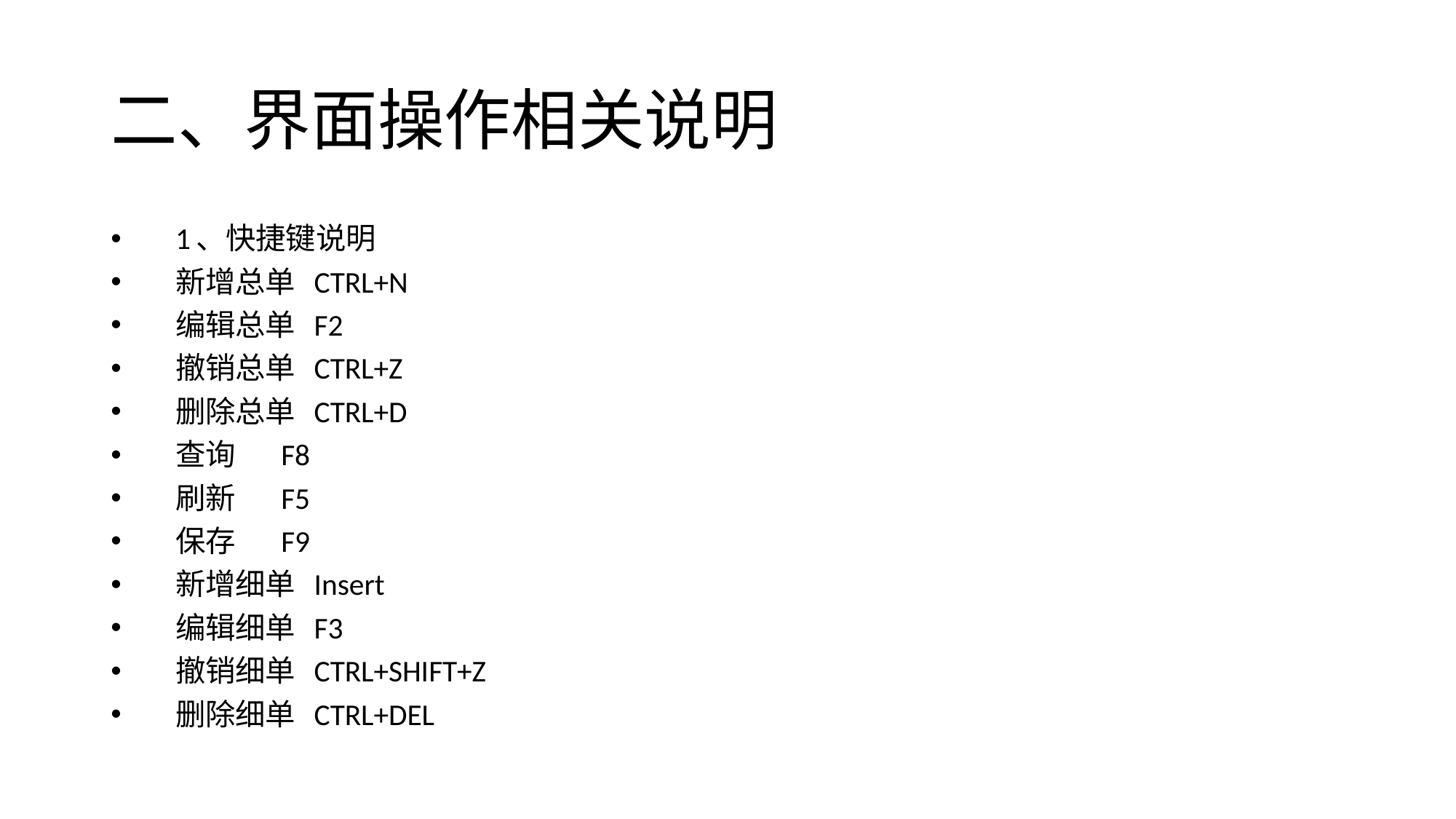

二、界面操作相关说明

1、快捷键说明
新增总单  CTRL+N
编辑总单  F2
撤销总单  CTRL+Z
删除总单  CTRL+D
查询      F8
刷新      F5
保存      F9
新增细单  Insert
编辑细单  F3
撤销细单  CTRL+SHIFT+Z
删除细单  CTRL+DEL